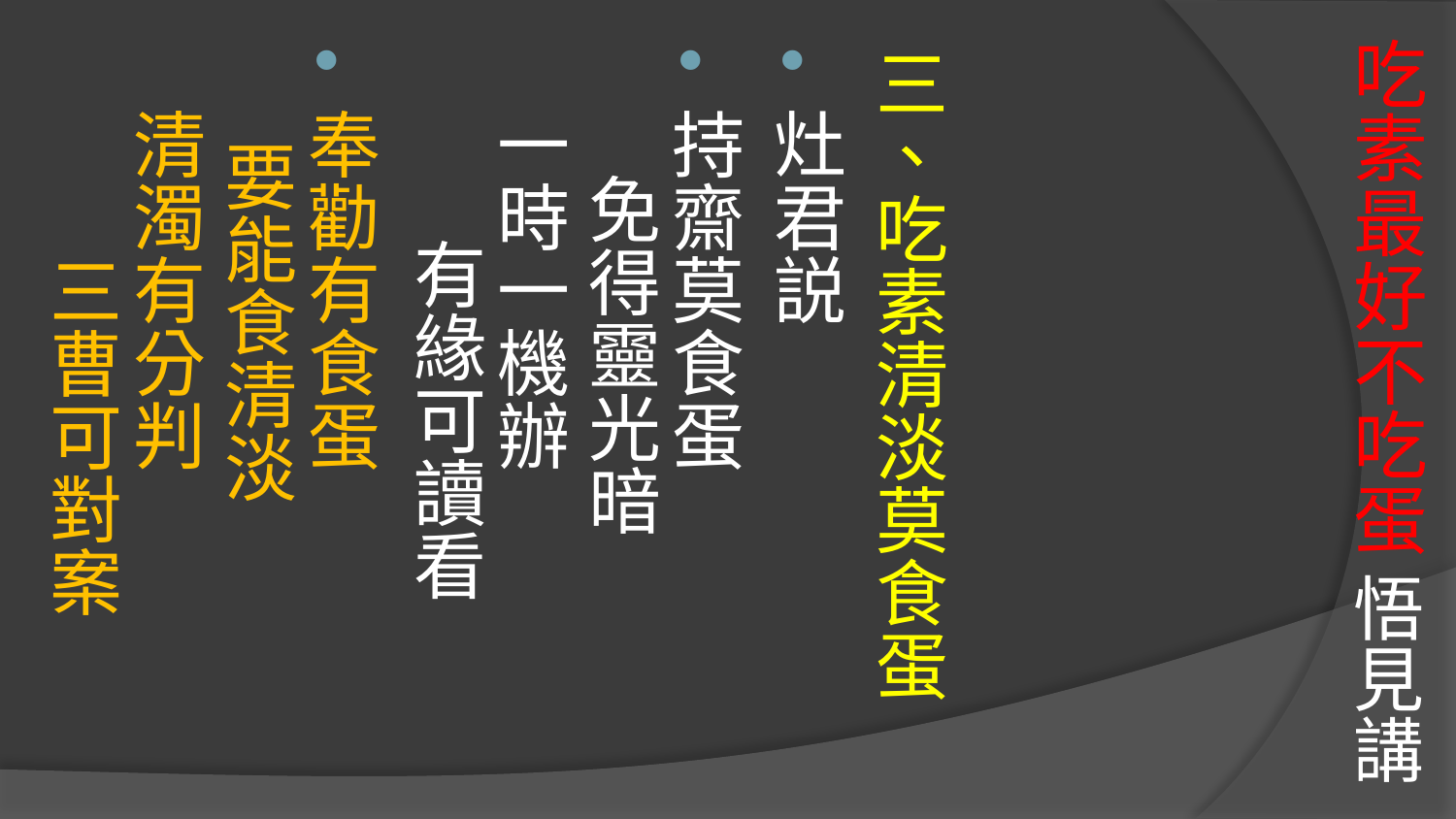

三、吃素清淡莫食蛋
灶君説
持齋莫食蛋                       免得靈光暗 
一時一機辦                           有緣可讀看
奉勸有食蛋                     要能食清淡
清濁有分判                            三曹可對案
# 吃素最好不吃蛋 悟見講